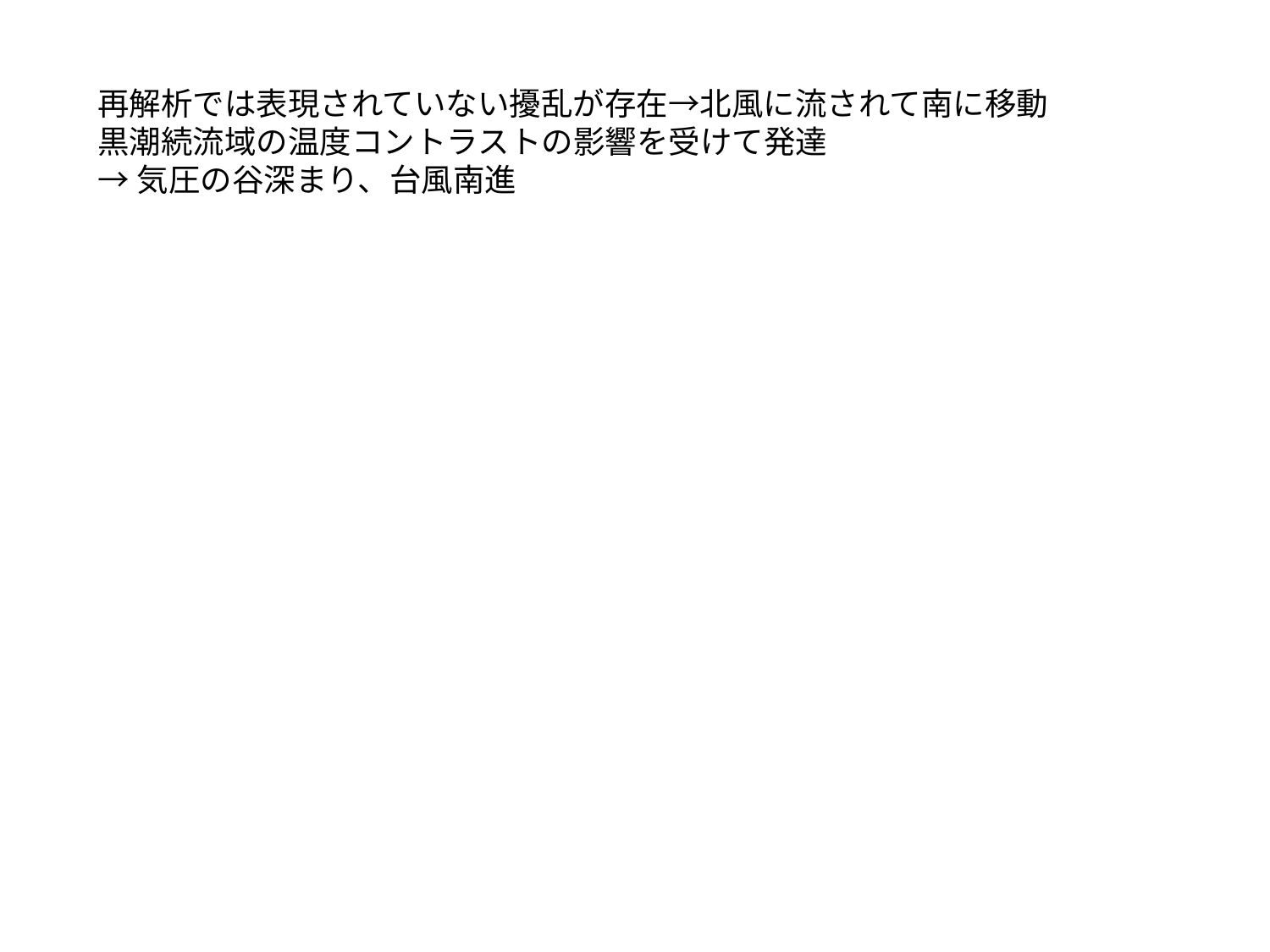

再解析では表現されていない擾乱が存在→北風に流されて南に移動
黒潮続流域の温度コントラストの影響を受けて発達
→気圧の谷深まり、台風南進